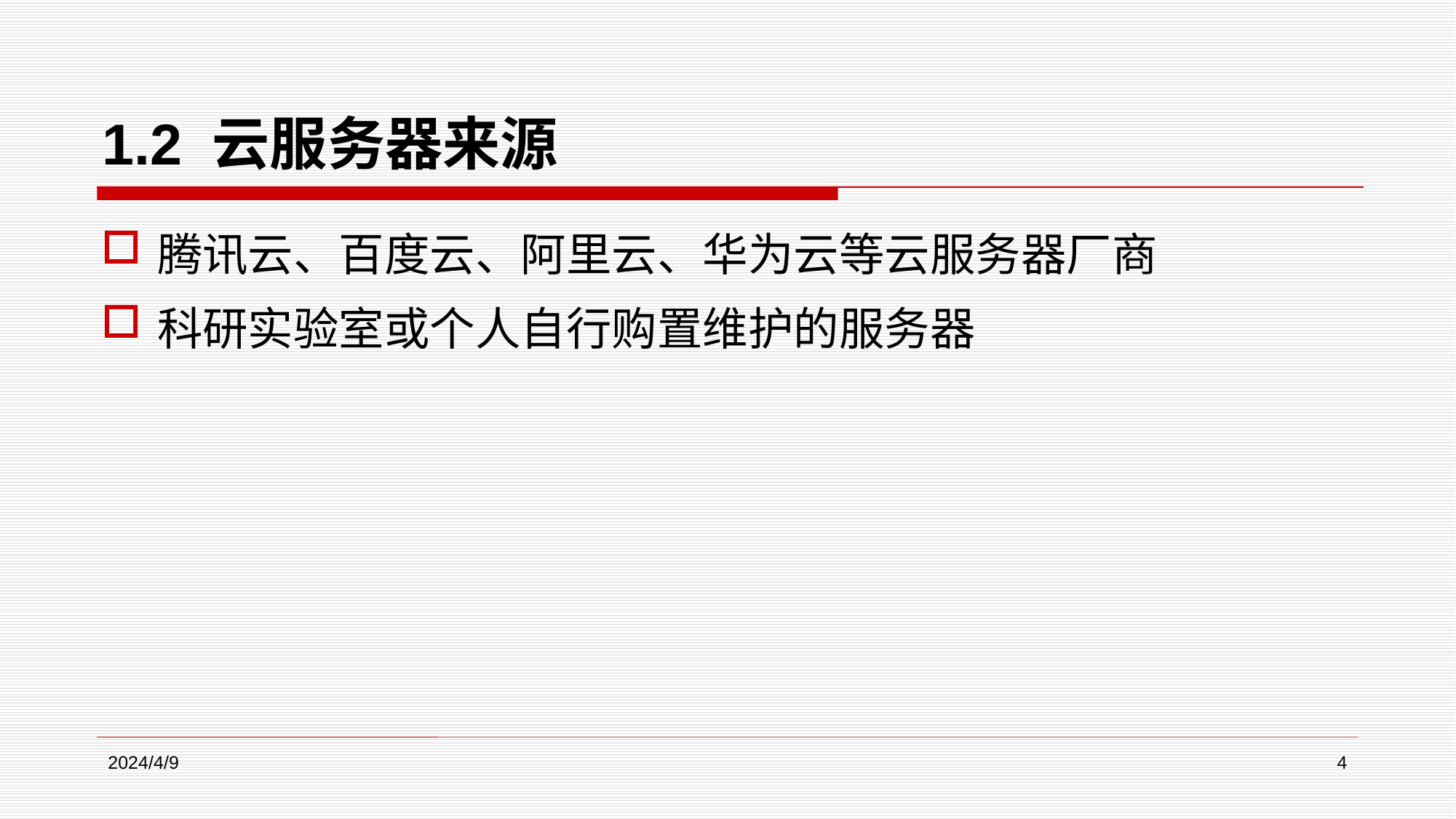

# 1.2 云服务器来源
腾讯云、百度云、阿里云、华为云等云服务器厂商
科研实验室或个人自行购置维护的服务器
2024/4/9
4